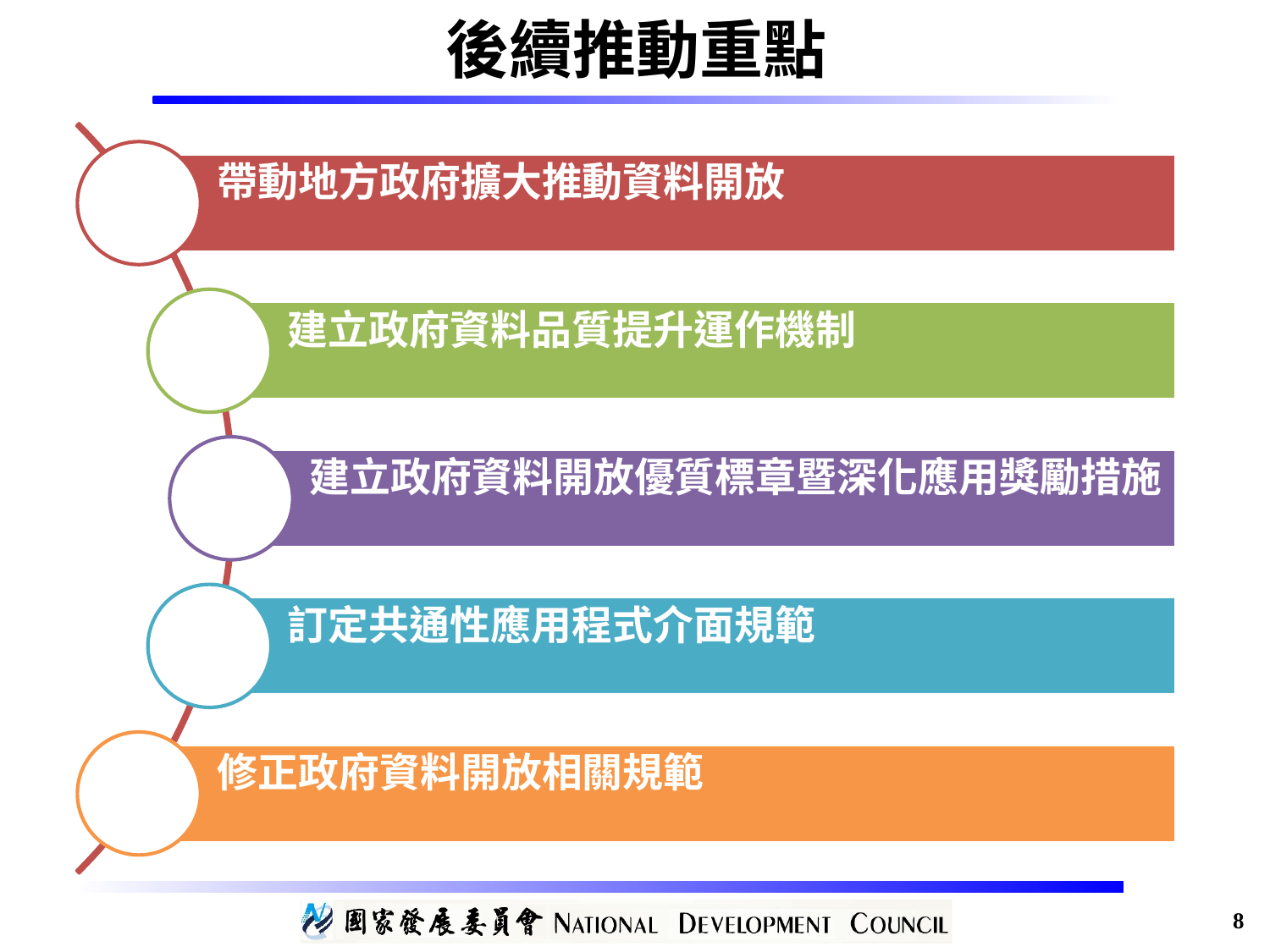

# 後續推動重點
帶動地方政府擴大推動資料開放

建立政府資料品質提升運作機制

建立政府資料開放優質標章暨深化應用獎勵措施

訂定共通性應用程式介面規範

修正政府資料開放相關規範

8